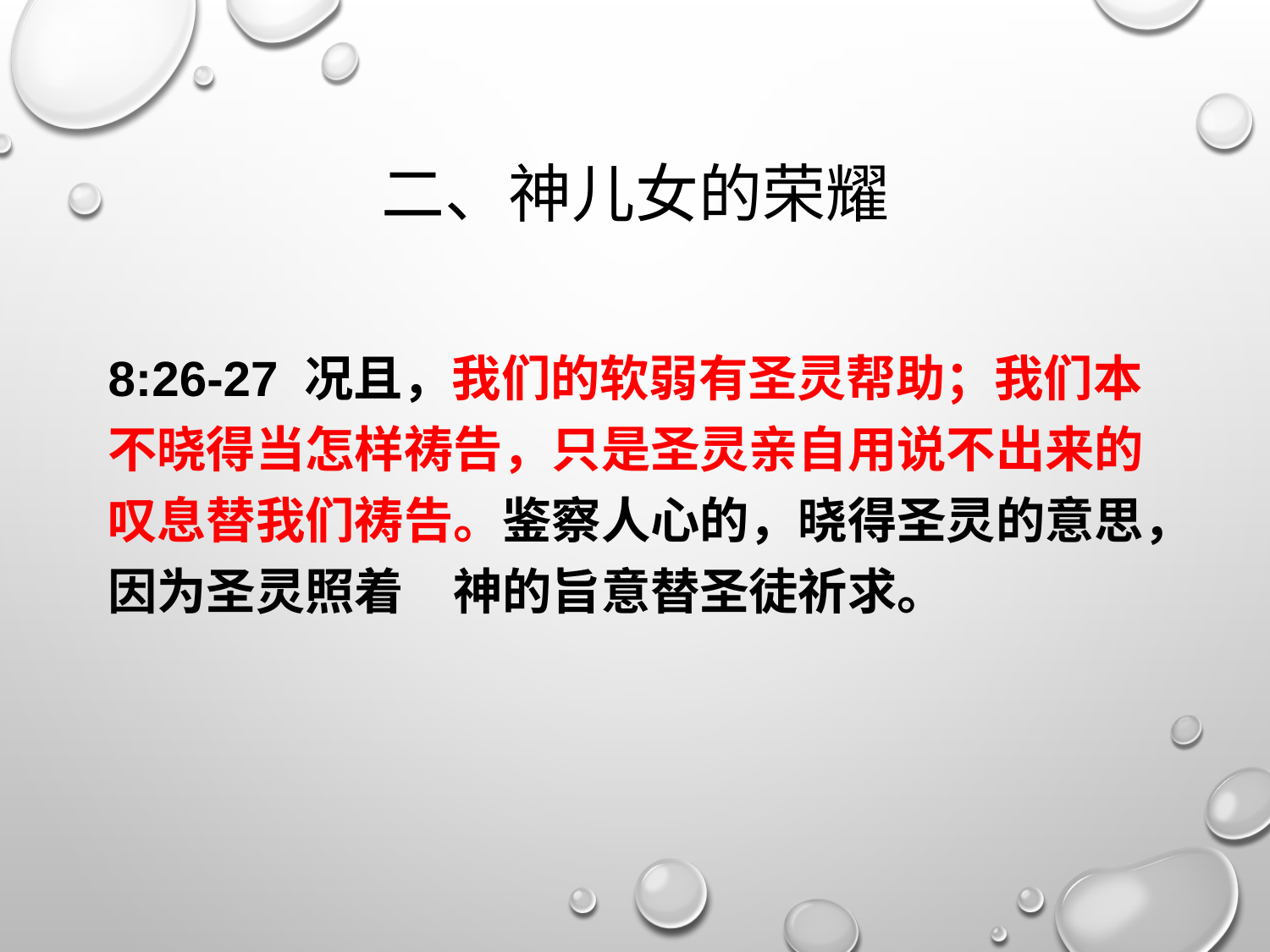

# 二、神儿女的荣耀
8:26-27 况且，我们的软弱有圣灵帮助；我们本不晓得当怎样祷告，只是圣灵亲自用说不出来的叹息替我们祷告。鉴察人心的，晓得圣灵的意思，因为圣灵照着　神的旨意替圣徒祈求。